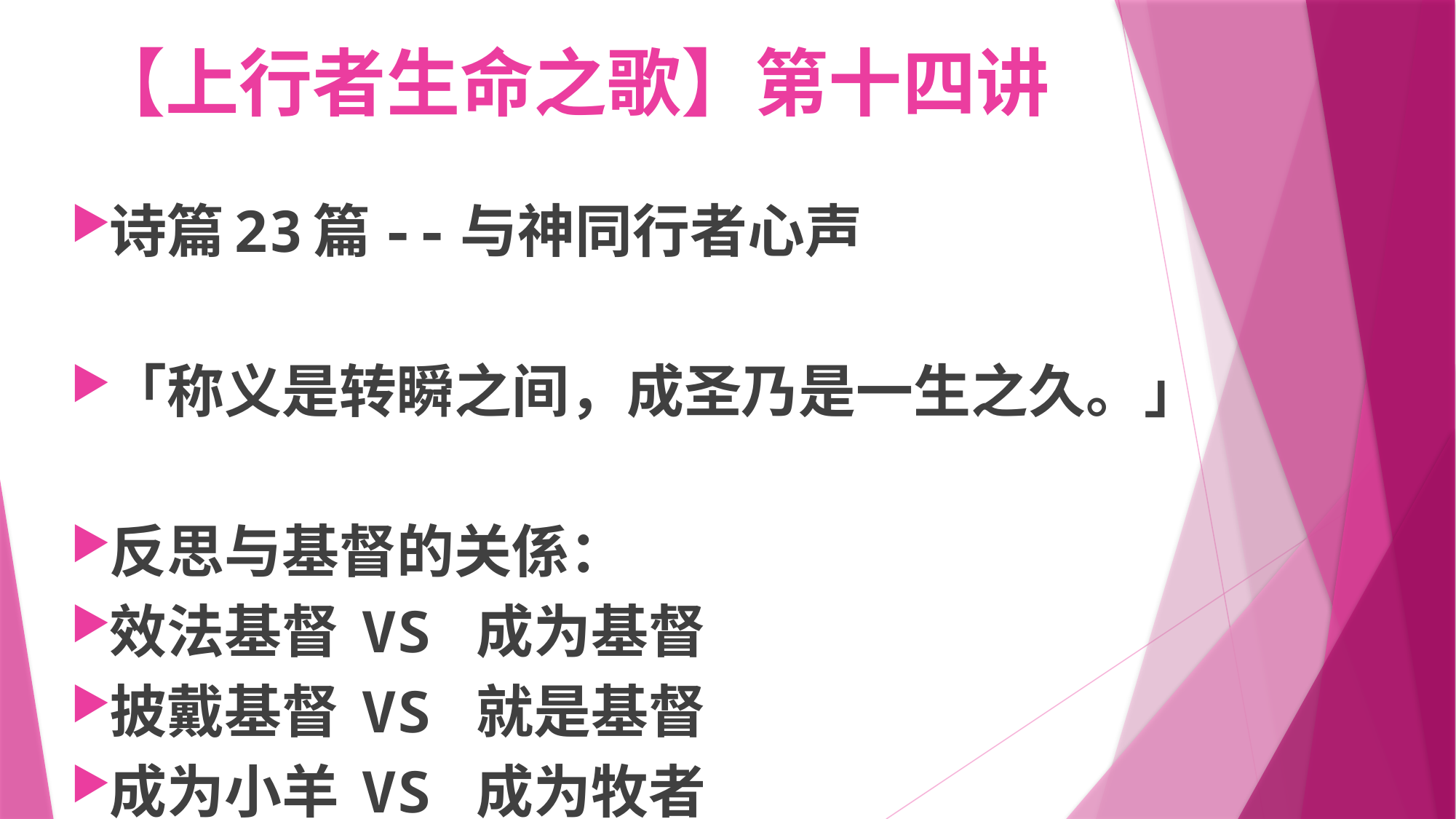

# 【上行者生命之歌】第十四讲
诗篇23篇--与神同行者心声

「称义是转瞬之间，成圣乃是一生之久。」

反思与基督的关係：
效法基督 VS 成为基督
披戴基督 VS 就是基督
成为小羊 VS 成为牧者